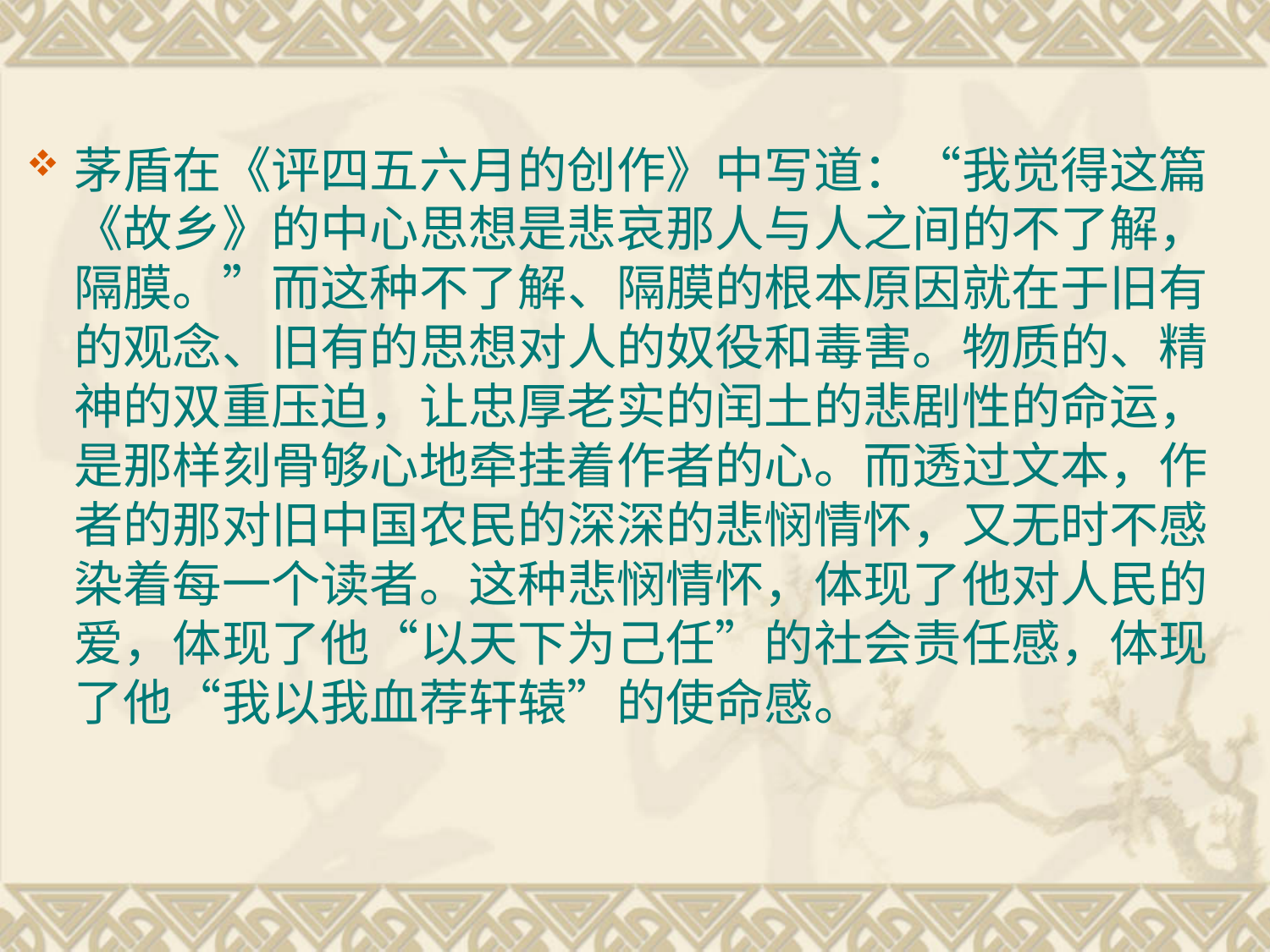

茅盾在《评四五六月的创作》中写道：“我觉得这篇《故乡》的中心思想是悲哀那人与人之间的不了解，隔膜。”而这种不了解、隔膜的根本原因就在于旧有的观念、旧有的思想对人的奴役和毒害。物质的、精神的双重压迫，让忠厚老实的闰土的悲剧性的命运，是那样刻骨够心地牵挂着作者的心。而透过文本，作者的那对旧中国农民的深深的悲悯情怀，又无时不感染着每一个读者。这种悲悯情怀，体现了他对人民的爱，体现了他“以天下为己任”的社会责任感，体现了他“我以我血荐轩辕”的使命感。